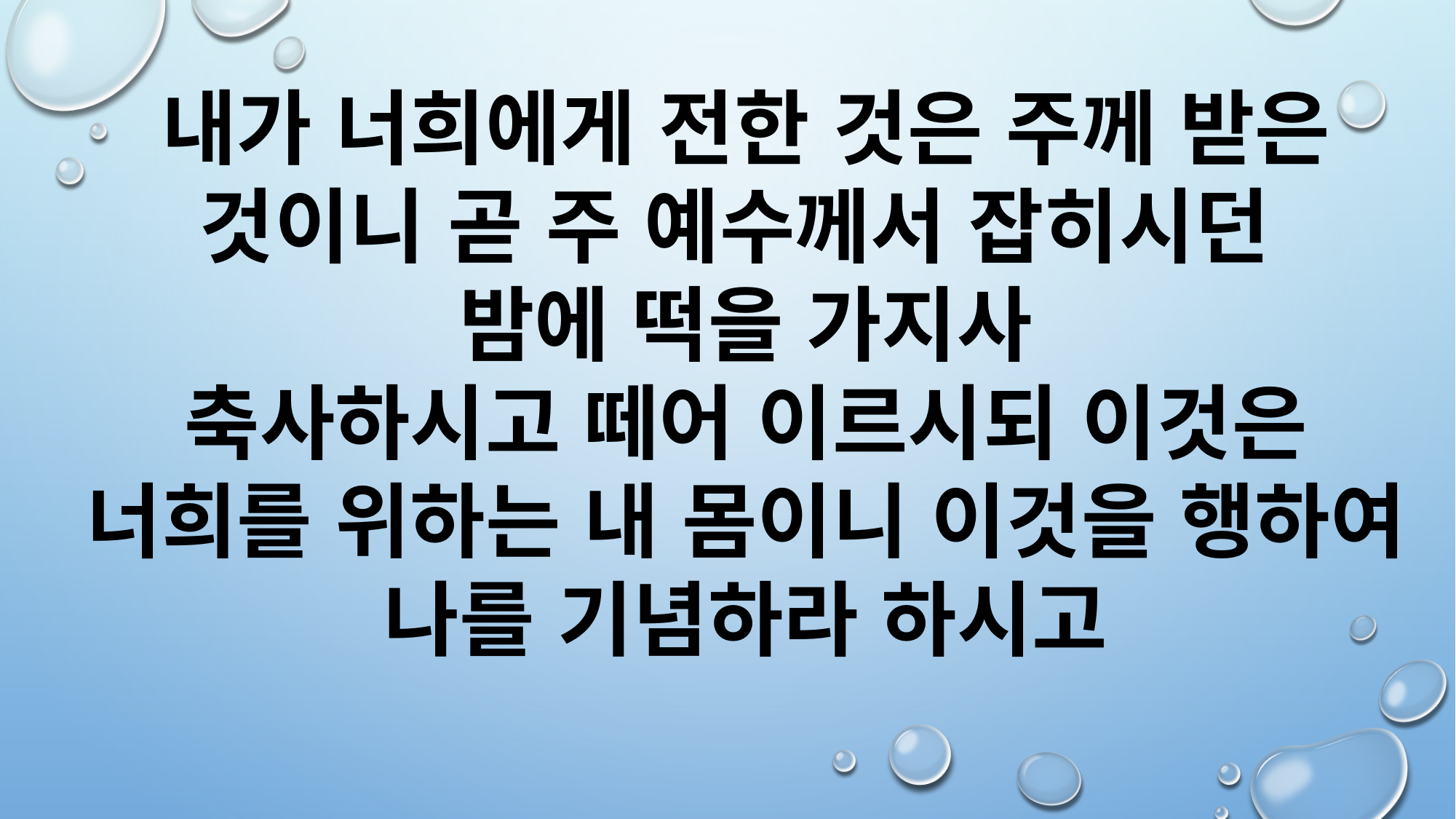

내가 너희에게 전한 것은 주께 받은 것이니 곧 주 예수께서 잡히시던
밤에 떡을 가지사
축사하시고 떼어 이르시되 이것은 너희를 위하는 내 몸이니 이것을 행하여 나를 기념하라 하시고